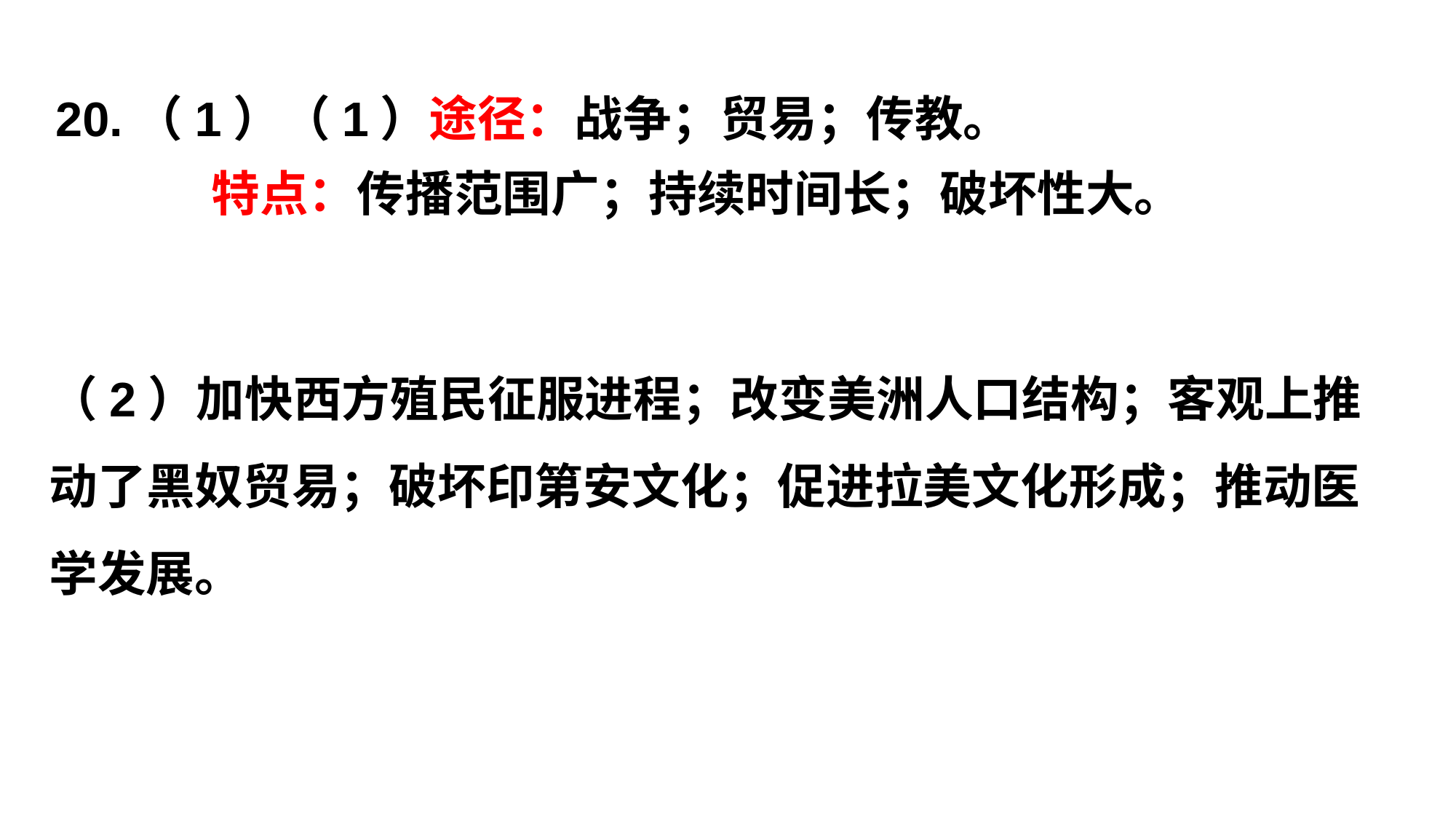

20.（1）（1）途径：战争；贸易；传教。
             特点：传播范围广；持续时间长；破坏性大。
（2）加快西方殖民征服进程；改变美洲人口结构；客观上推动了黑奴贸易；破坏印第安文化；促进拉美文化形成；推动医学发展。